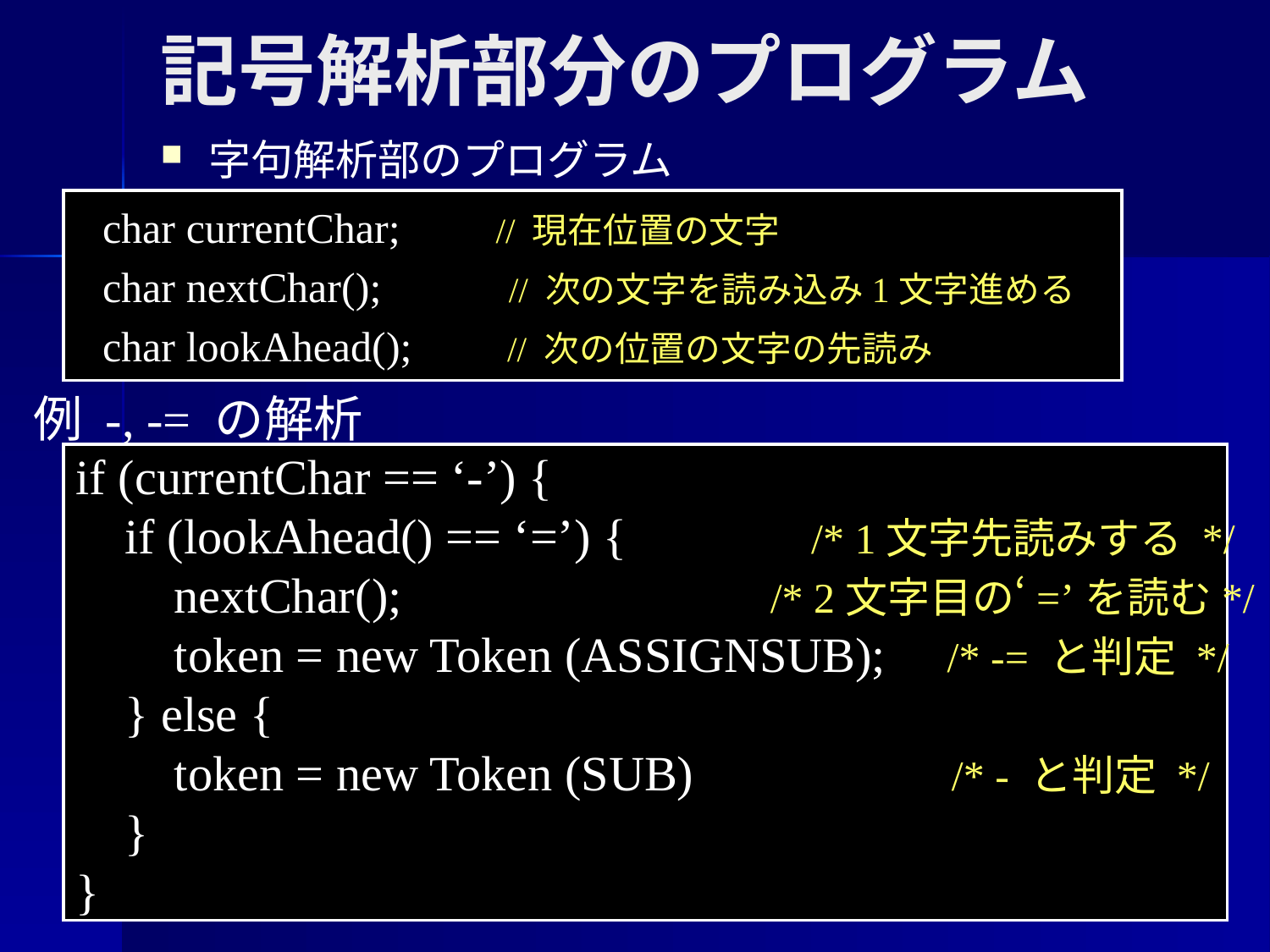

# 記号解析部分のプログラム
字句解析部のプログラム
char currentChar;         // 現在位置の文字
char nextChar();            // 次の文字を読み込み1文字進める
char lookAhead();         // 次の位置の文字の先読み
例 -, -= の解析
if (currentChar == ‘-’) {
    if (lookAhead() == ‘=’) {               /* 1文字先読みする */
        nextChar();                              /* 2文字目の‘=’を読む*/
        token = new Token (ASSIGNSUB);     /* -= と判定 */
    } else {
        token = new Token (SUB)                     /* - と判定 */
    }
}